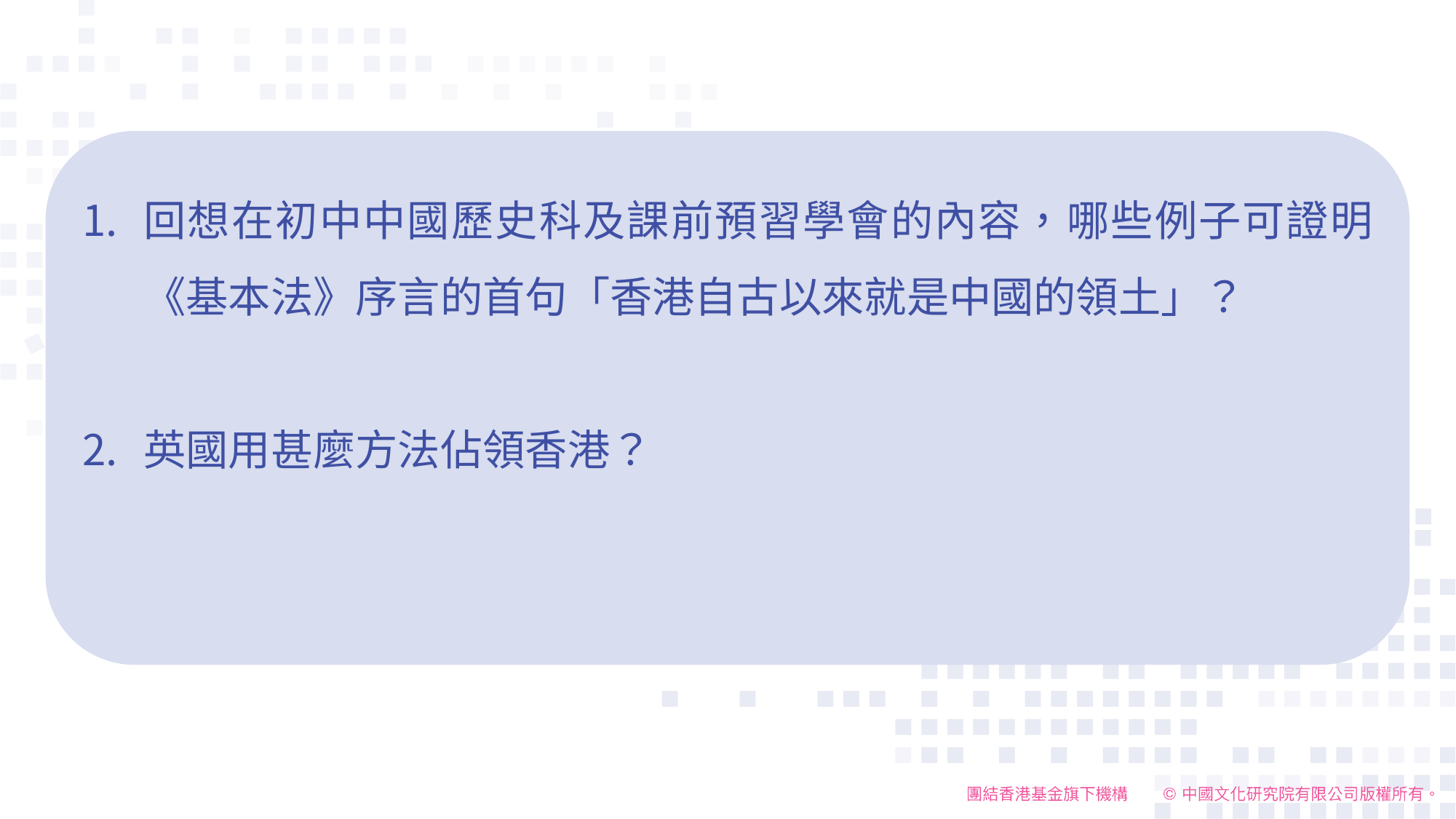

回想在初中中國歷史科及課前預習學會的內容，哪些例子可證明《基本法》序言的首句「香港自古以來就是中國的領土」？

英國用甚麼方法佔領香港？